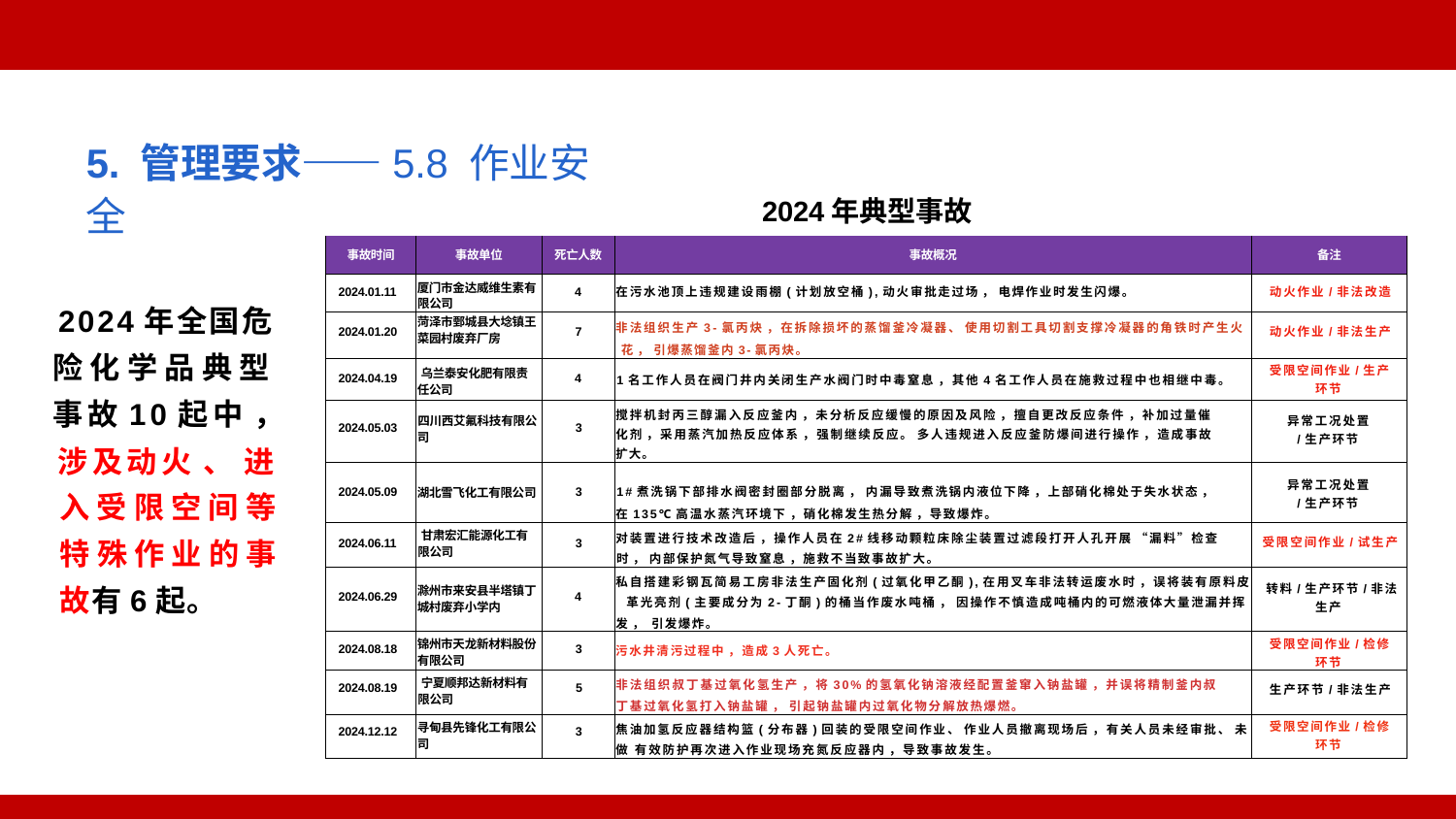

5. 管理要求——5.8 作业安全

2024年典型事故
| 事故时间 | 事故单位 | 死亡人数 | 事故概况 | 备注 |
| --- | --- | --- | --- | --- |
| 2024.01.11 | 厦门市金达威维生素有 限公司 | 4 | 在污水池顶上违规建设雨棚(计划放空桶),动火审批走过场 ， 电焊作业时发生闪爆。 | 动火作业/非法改造 |
| 2024.01.20 | 菏泽市鄄城县大埝镇王 菜园村废弃厂房 | 7 | 非法组织生产3-氯丙炔 ，在拆除损坏的蒸馏釜冷凝器、 使用切割工具切割支撑冷凝器的角铁时产生火 花 ， 引爆蒸馏釜内3-氯丙炔。 | 动火作业/非法生产 |
| 2024.04.19 | 乌兰泰安化肥有限责 任公司 | 4 | 1名工作人员在阀门井内关闭生产水阀门时中毒窒息 ，其他4名工作人员在施救过程中也相继中毒。 | 受限空间作业/生产 环节 |
| 2024.05.03 | 四川西艾氟科技有限公 司 | 3 | 搅拌机封丙三醇漏入反应釜内 ，未分析反应缓慢的原因及风险 ，擅自更改反应条件 ，补加过量催 化剂 ，采用蒸汽加热反应体系 ，强制继续反应。 多人违规进入反应釜防爆间进行操作 ，造成事故 扩大。 | 异常工况处置 /生产环节 |
| 2024.05.09 | 湖北雪飞化工有限公司 | 3 | 1#煮洗锅下部排水阀密封圈部分脱离 ， 内漏导致煮洗锅内液位下降 ，上部硝化棉处于失水状态 ， 在135℃高温水蒸汽环境下 ，硝化棉发生热分解 ，导致爆炸。 | 异常工况处置 /生产环节 |
| 2024.06.11 | 甘肃宏汇能源化工有 限公司 | 3 | 对装置进行技术改造后 ，操作人员在2#线移动颗粒床除尘装置过滤段打开人孔开展 “漏料”检查 时 ， 内部保护氮气导致窒息 ，施救不当致事故扩大。 | 受限空间作业/试生产 |
| 2024.06.29 | 滁州市来安县半塔镇丁 城村废弃小学内 | 4 | 私自搭建彩钢瓦简易工房非法生产固化剂(过氧化甲乙酮),在用叉车非法转运废水时 ，误将装有原料皮 革光亮剂(主要成分为2-丁酮)的桶当作废水吨桶 ， 因操作不慎造成吨桶内的可燃液体大量泄漏并挥发 ， 引发爆炸。 | 转料/生产环节/非法 生产 |
| 2024.08.18 | 锦州市天龙新材料股份 有限公司 | 3 | 污水井清污过程中 ，造成3人死亡。 | 受限空间作业/检修 环节 |
| 2024.08.19 | 宁夏顺邦达新材料有 限公司 | 5 | 非法组织叔丁基过氧化氢生产 ，将30%的氢氧化钠溶液经配置釜窜入钠盐罐 ，并误将精制釜内叔 丁基过氧化氢打入钠盐罐 ， 引起钠盐罐内过氧化物分解放热爆燃。 | 生产环节/非法生产 |
| 2024.12.12 | 寻甸县先锋化工有限公 司 | 3 | 焦油加氢反应器结构篮(分布器)回装的受限空间作业、 作业人员撤离现场后 ，有关人员未经审批、 未做 有效防护再次进入作业现场充氮反应器内 ，导致事故发生。 | 受限空间作业/检修 环节 |

2024年全国危 险化学品典型 事故10起中 ，
涉及动火 、 进 入受限空间等 特殊作业的事 故有6起。